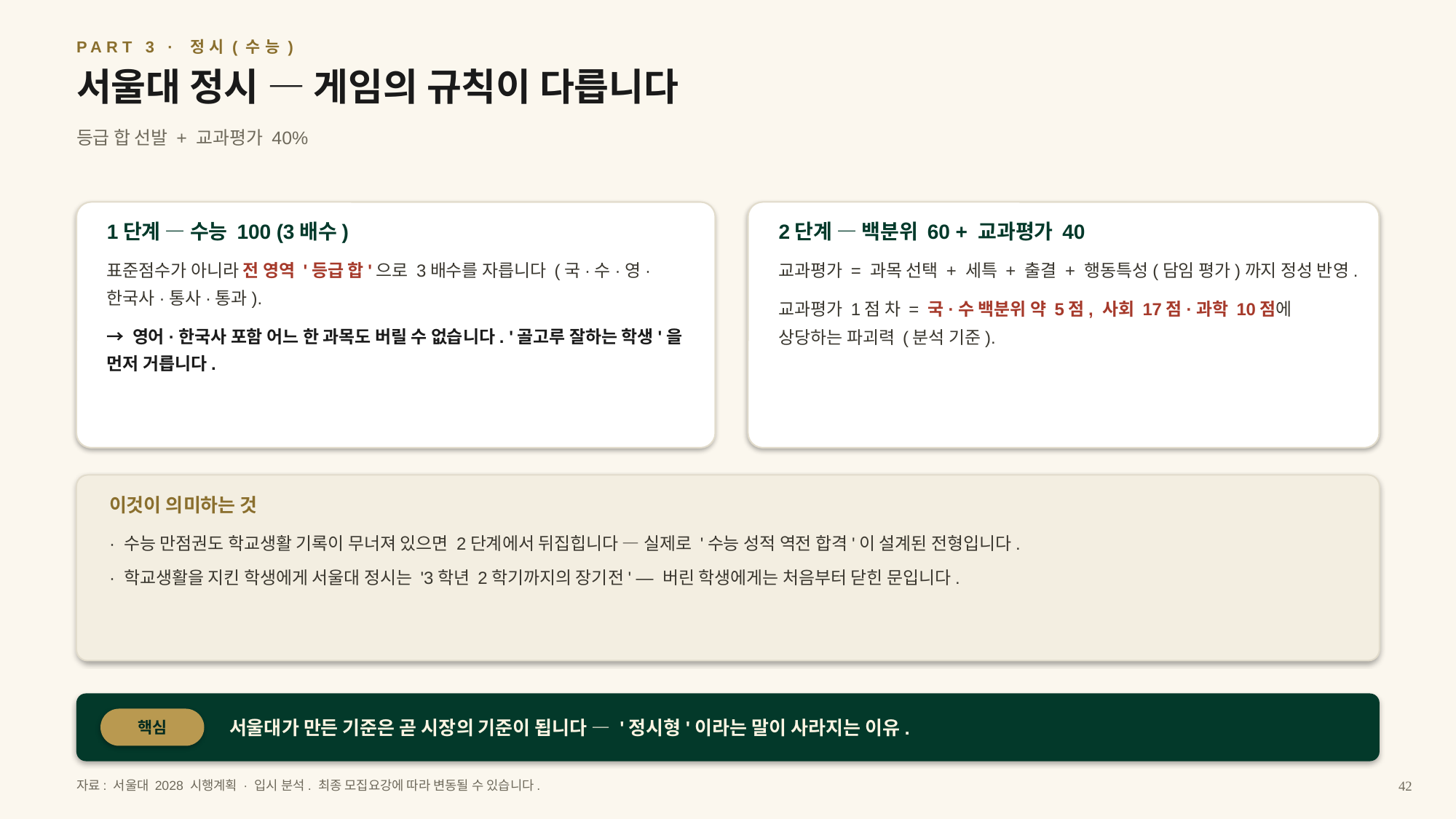

PART 3 · 정시(수능)
서울대 정시 — 게임의 규칙이 다릅니다
등급 합 선발 + 교과평가 40%

1단계 — 수능 100 (3배수)
표준점수가 아니라 전 영역 '등급 합'으로 3배수를 자릅니다 (국·수·영·한국사·통사·통과).
→ 영어·한국사 포함 어느 한 과목도 버릴 수 없습니다. '골고루 잘하는 학생'을 먼저 거릅니다.
2단계 — 백분위 60 + 교과평가 40
교과평가 = 과목 선택 + 세특 + 출결 + 행동특성(담임 평가)까지 정성 반영.
교과평가 1점 차 = 국·수 백분위 약 5점, 사회 17점·과학 10점에 상당하는 파괴력 (분석 기준).

이것이 의미하는 것
· 수능 만점권도 학교생활 기록이 무너져 있으면 2단계에서 뒤집힙니다 — 실제로 '수능 성적 역전 합격'이 설계된 전형입니다.
· 학교생활을 지킨 학생에게 서울대 정시는 '3학년 2학기까지의 장기전' — 버린 학생에게는 처음부터 닫힌 문입니다.

서울대가 만든 기준은 곧 시장의 기준이 됩니다 — '정시형'이라는 말이 사라지는 이유.
핵심
자료: 서울대 2028 시행계획 · 입시 분석. 최종 모집요강에 따라 변동될 수 있습니다.
42